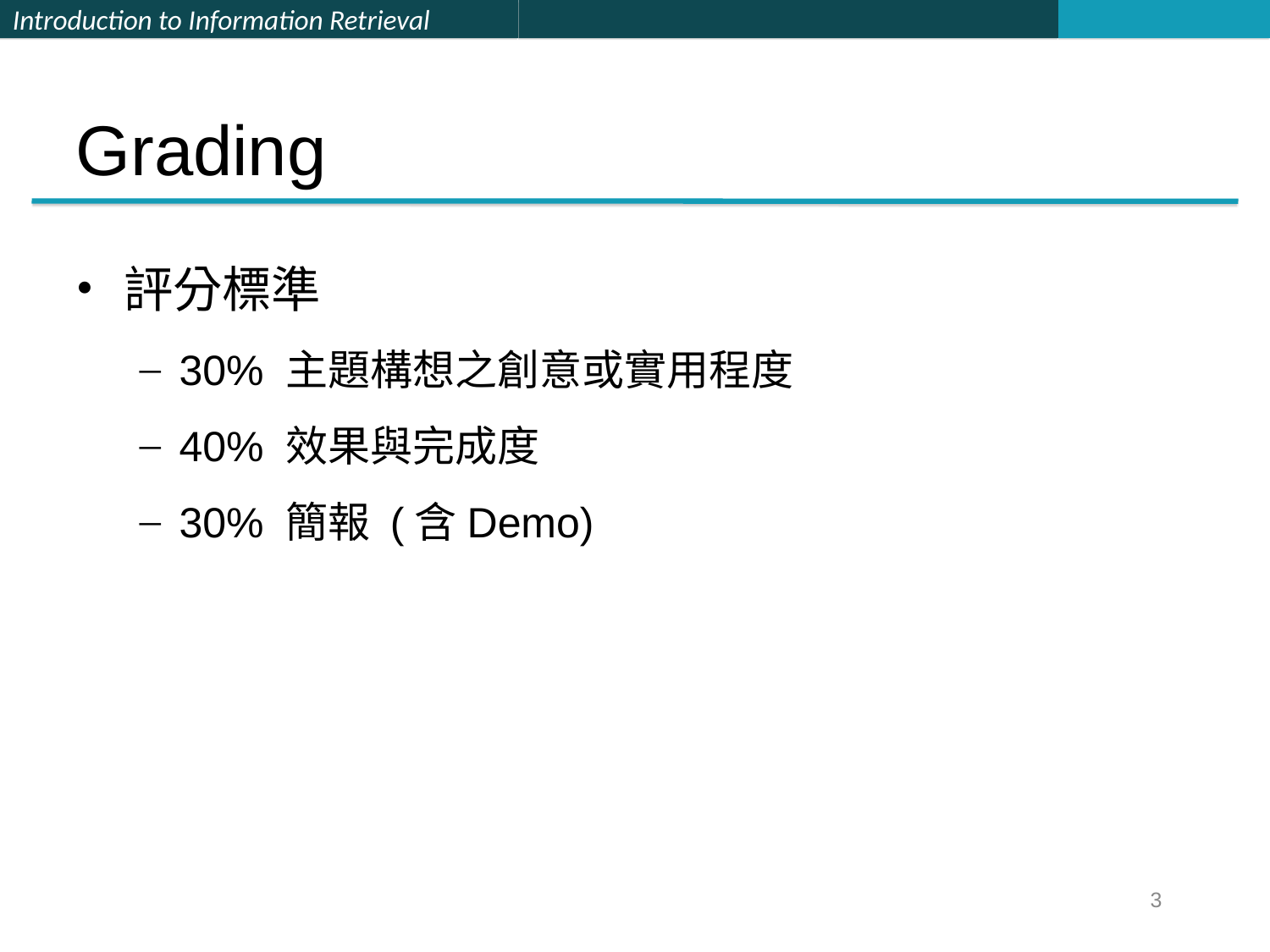

# Grading
評分標準
30% 主題構想之創意或實用程度
40% 效果與完成度
30% 簡報 (含Demo)

3